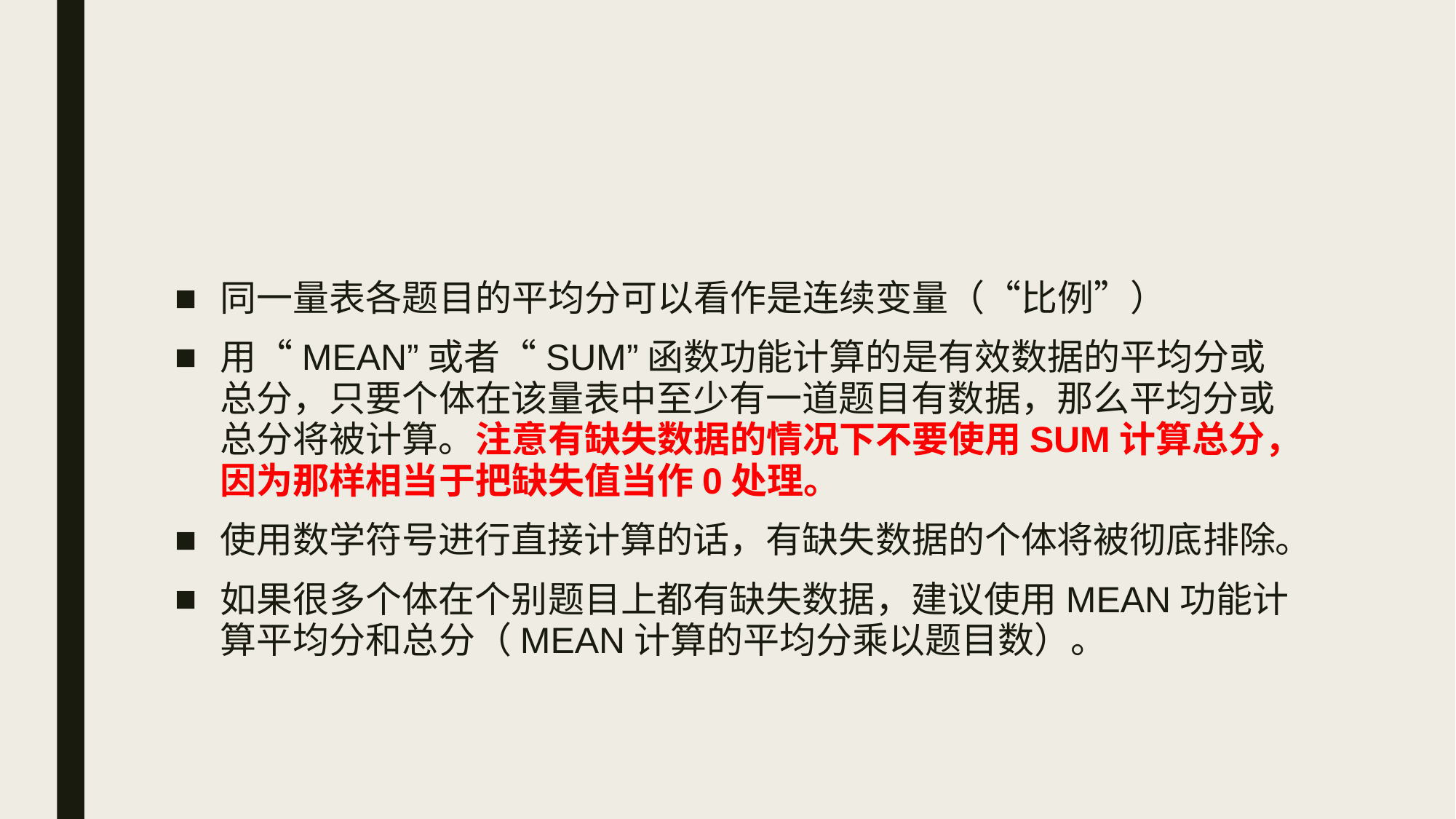

#
同一量表各题目的平均分可以看作是连续变量（“比例”）
用“MEAN”或者“SUM”函数功能计算的是有效数据的平均分或总分，只要个体在该量表中至少有一道题目有数据，那么平均分或总分将被计算。注意有缺失数据的情况下不要使用SUM计算总分，因为那样相当于把缺失值当作0处理。
使用数学符号进行直接计算的话，有缺失数据的个体将被彻底排除。
如果很多个体在个别题目上都有缺失数据，建议使用MEAN功能计算平均分和总分（MEAN计算的平均分乘以题目数）。